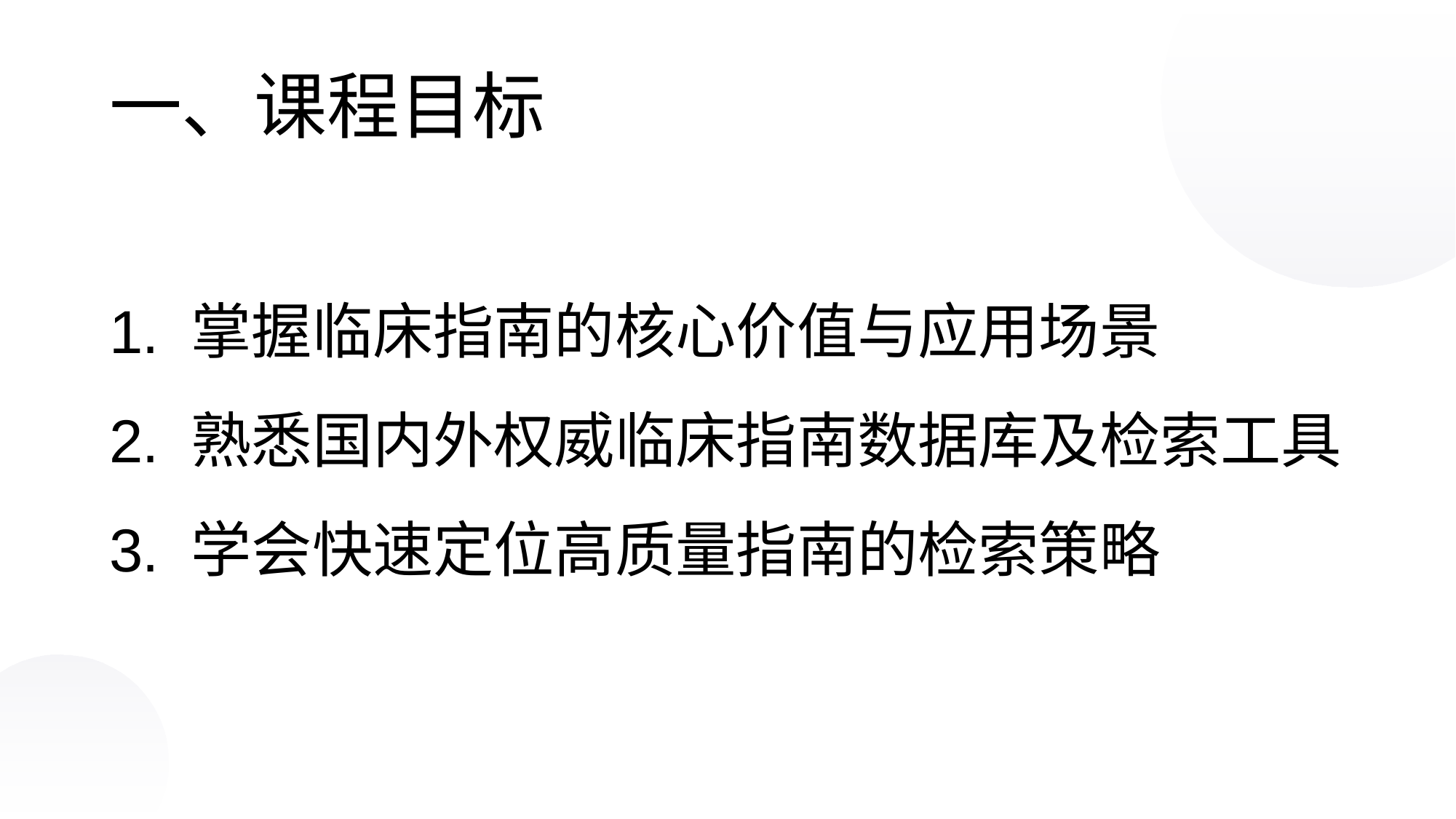

一、课程目标

1. 掌握临床指南的核心价值与应用场景
2. 熟悉国内外权威临床指南数据库及检索工具
3. 学会快速定位高质量指南的检索策略